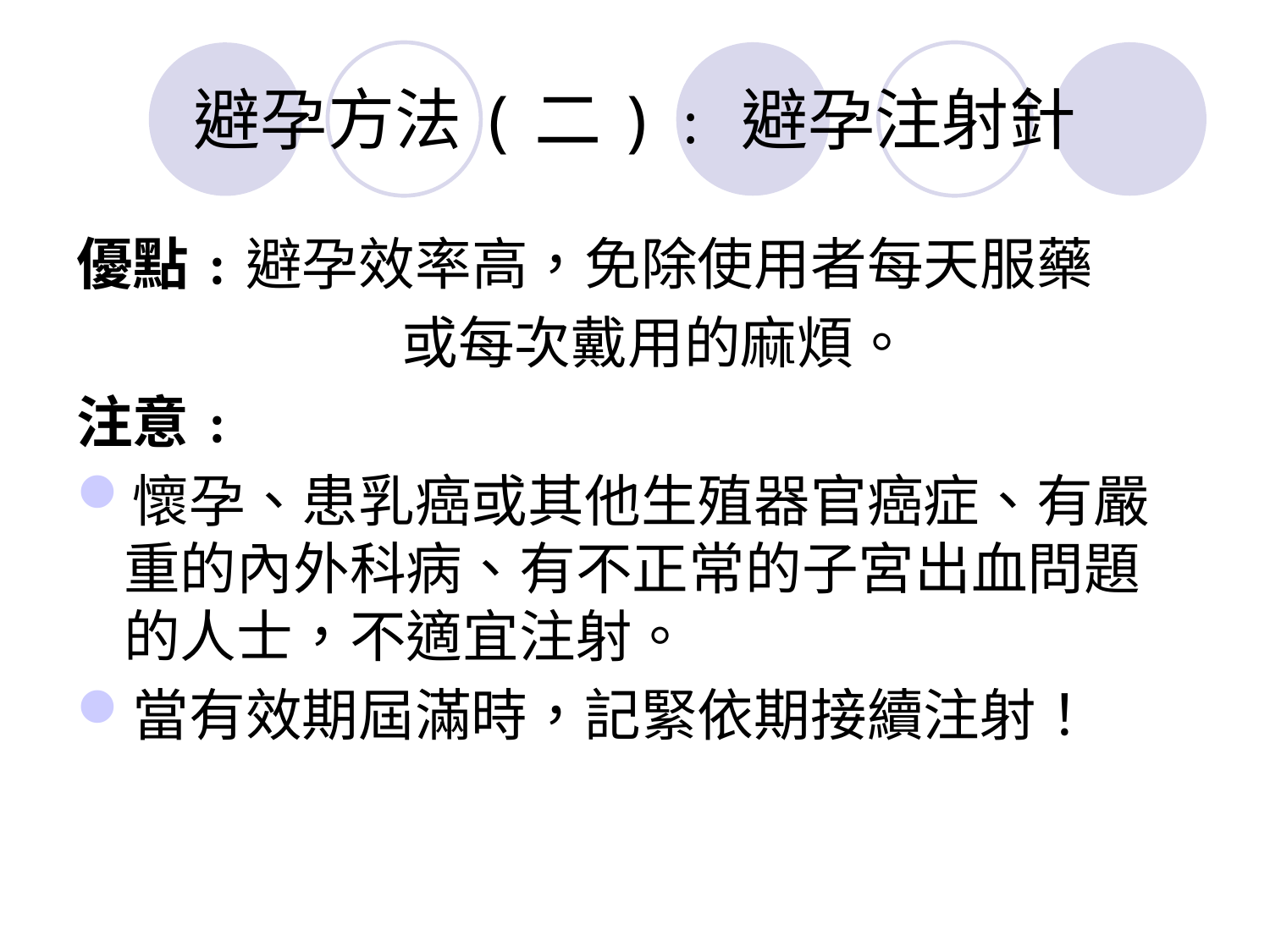

# 避孕方法(二)﹕避孕注射針
優點﹕避孕效率高，免除使用者每天服藥
           或每次戴用的麻煩。
注意﹕
懷孕、患乳癌或其他生殖器官癌症、有嚴重的內外科病、有不正常的子宮出血問題的人士，不適宜注射。
當有效期屆滿時，記緊依期接續注射！